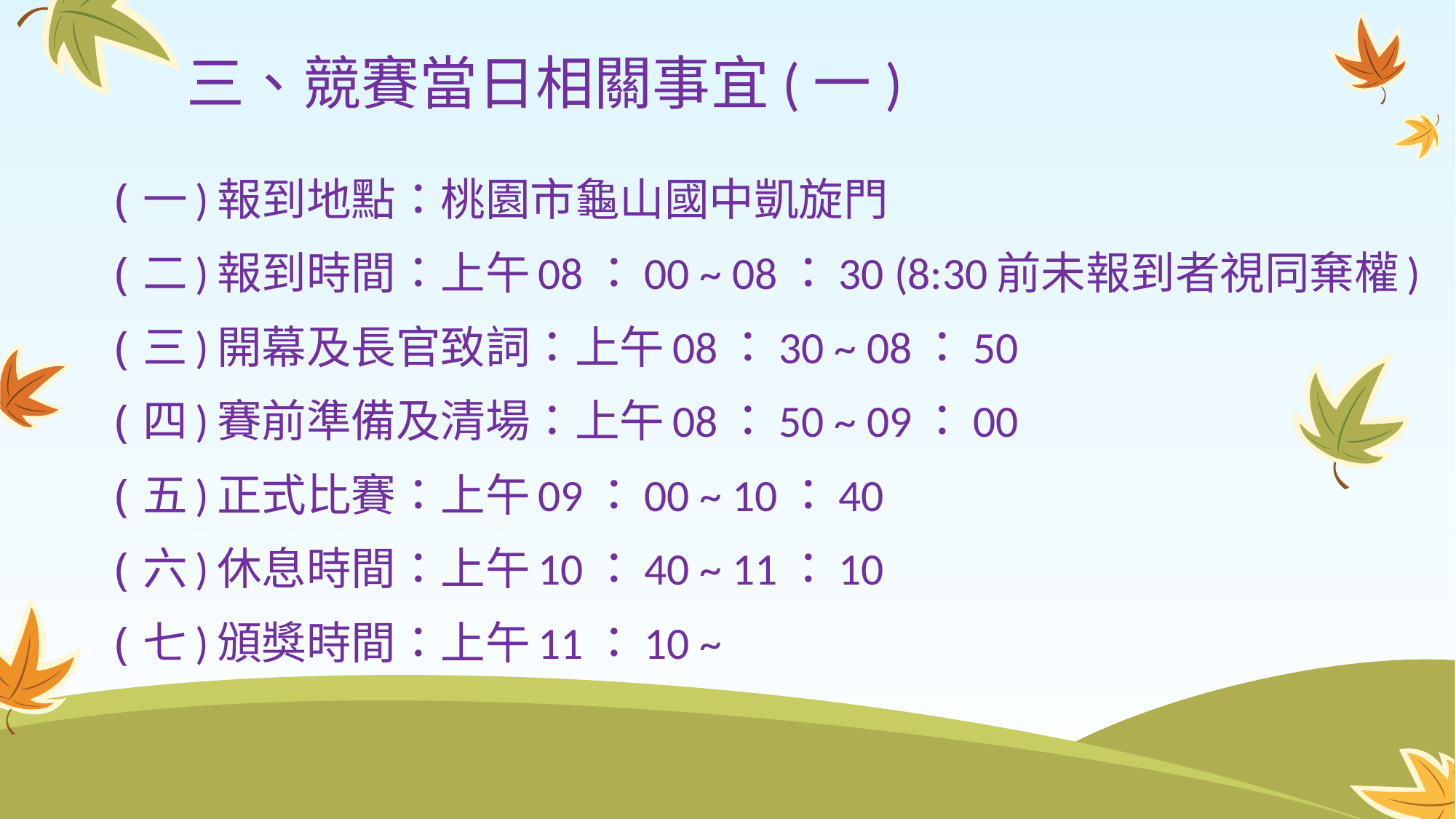

# 三、競賽當日相關事宜(一)
(一)報到地點：桃園市龜山國中凱旋門
(二)報到時間：上午08：00 ~ 08：30 (8:30前未報到者視同棄權)
(三)開幕及長官致詞：上午08：30 ~ 08：50
(四)賽前準備及清場：上午08：50 ~ 09：00
(五)正式比賽：上午09：00 ~ 10：40
(六)休息時間：上午10：40 ~ 11：10
(七)頒獎時間：上午11：10 ~